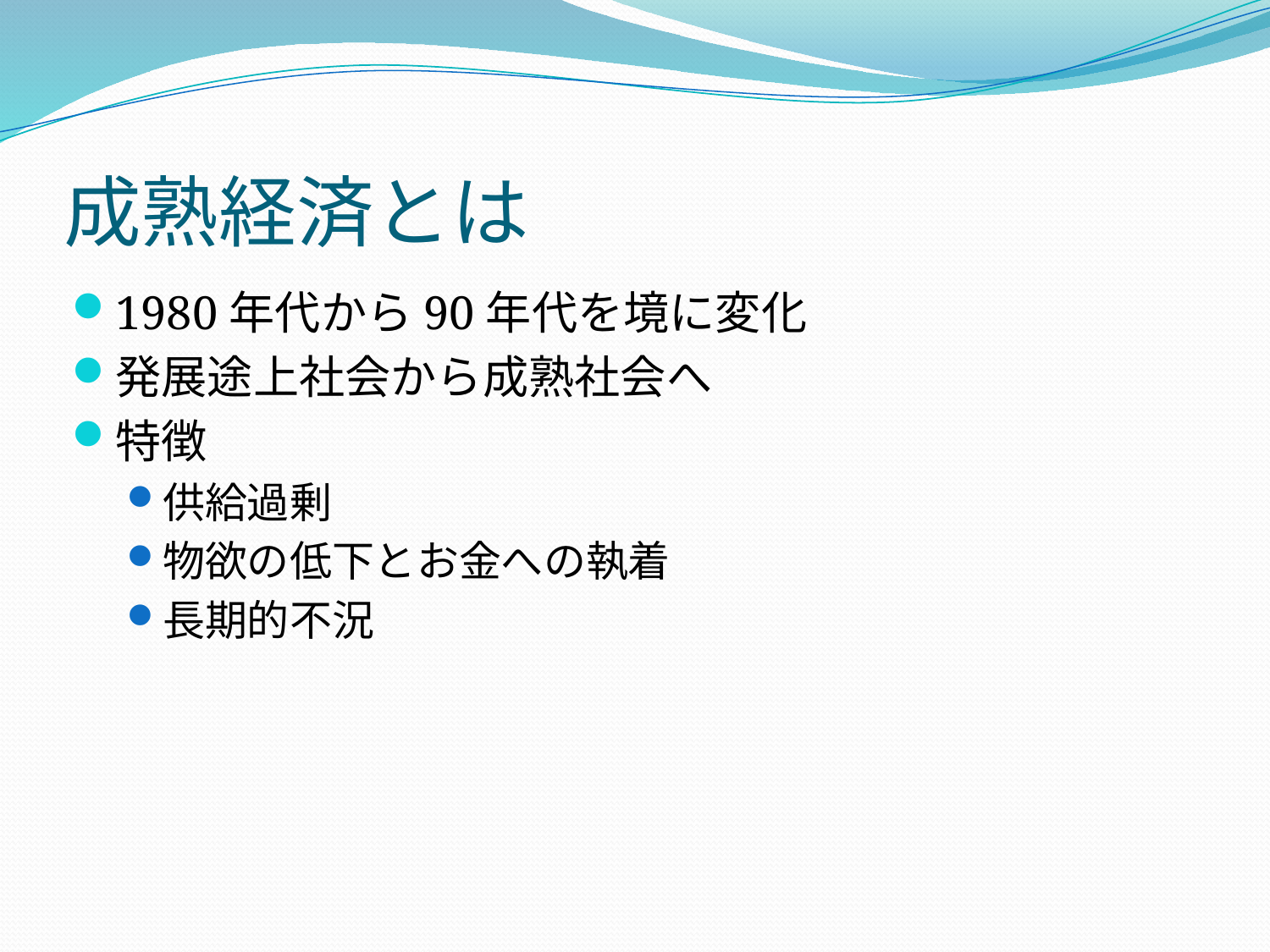

# 成熟経済とは
1980年代から90年代を境に変化
発展途上社会から成熟社会へ
特徴
供給過剰
物欲の低下とお金への執着
長期的不況